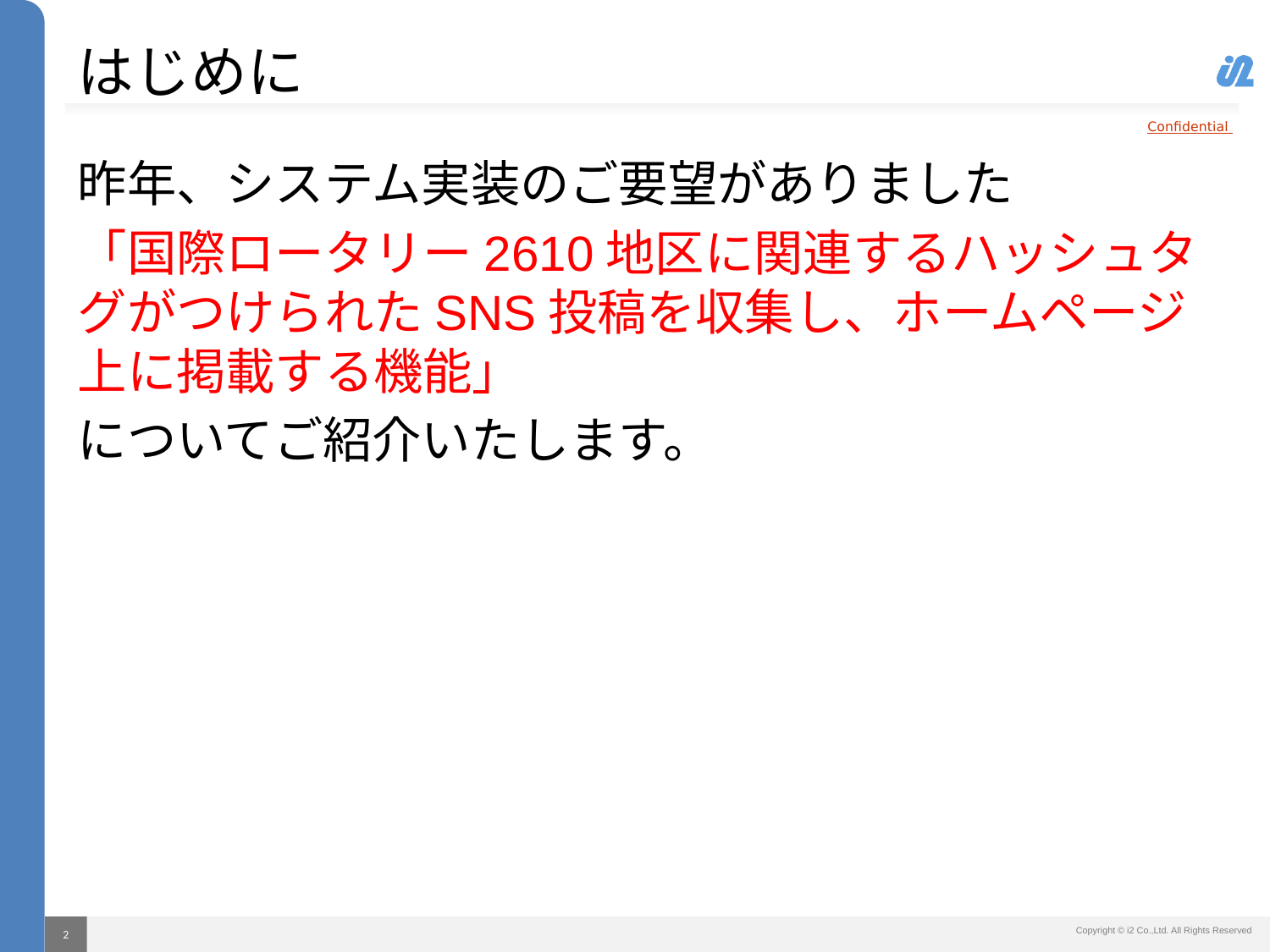

# はじめに
昨年、システム実装のご要望がありました
「国際ロータリー2610地区に関連するハッシュタグがつけられたSNS投稿を収集し、ホームページ上に掲載する機能」
についてご紹介いたします。